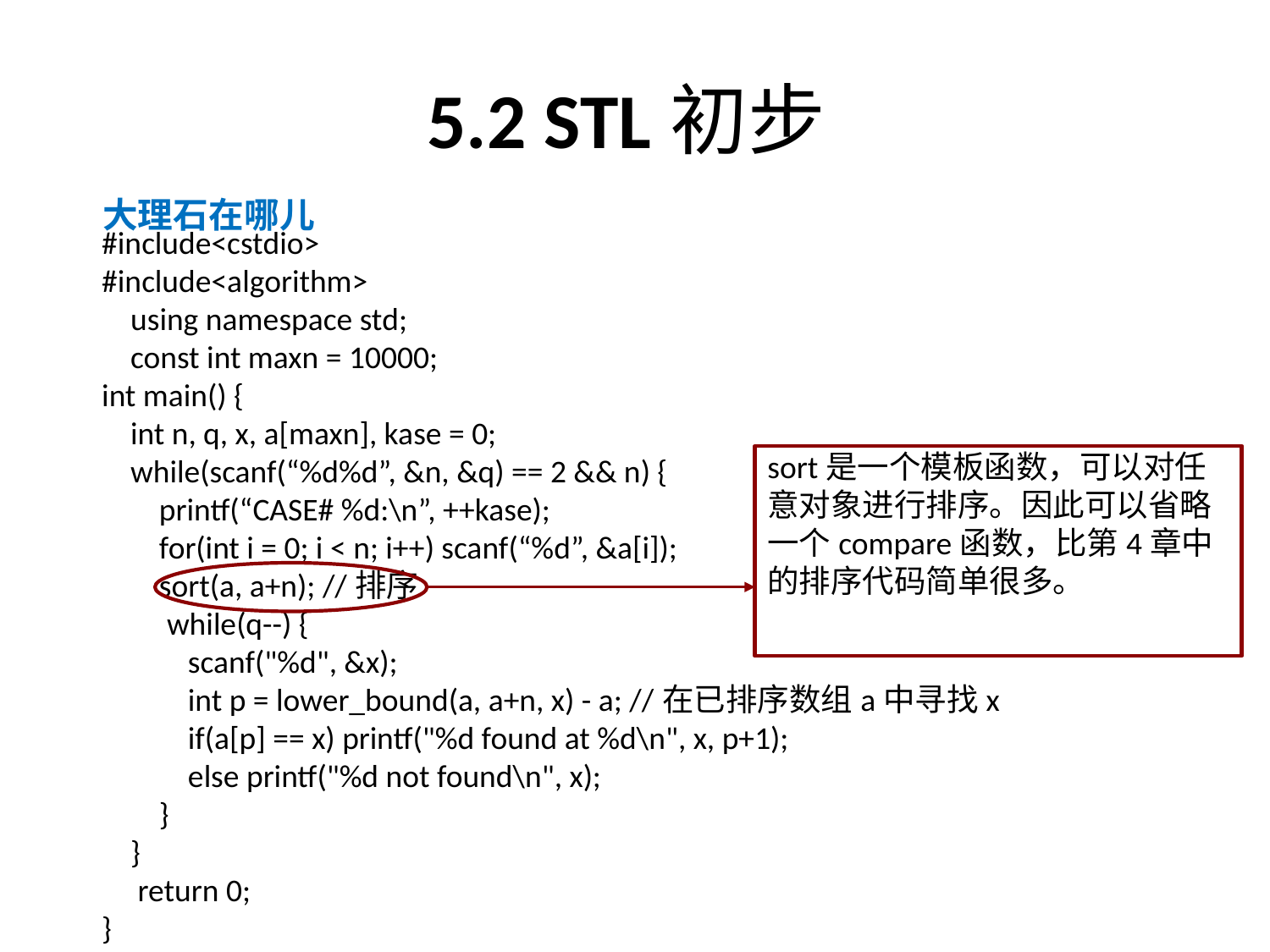

# 5.2 STL初步
   大理石在哪儿
#include<cstdio>
#include<algorithm>
    using namespace std;
    const int maxn = 10000;
int main() {
    int n, q, x, a[maxn], kase = 0;
    while(scanf(“%d%d”, &n, &q) == 2 && n) {
        printf(“CASE# %d:\n”, ++kase);
        for(int i = 0; i < n; i++) scanf(“%d”, &a[i]);
        sort(a, a+n); //排序
        while(q--) {
            scanf("%d", &x);
            int p = lower_bound(a, a+n, x) - a; //在已排序数组a中寻找x
            if(a[p] == x) printf("%d found at %d\n", x, p+1);
            else printf("%d not found\n", x);
        }
    }
     return 0;
}
sort是一个模板函数，可以对任意对象进行排序。因此可以省略一个compare函数，比第4章中的排序代码简单很多。